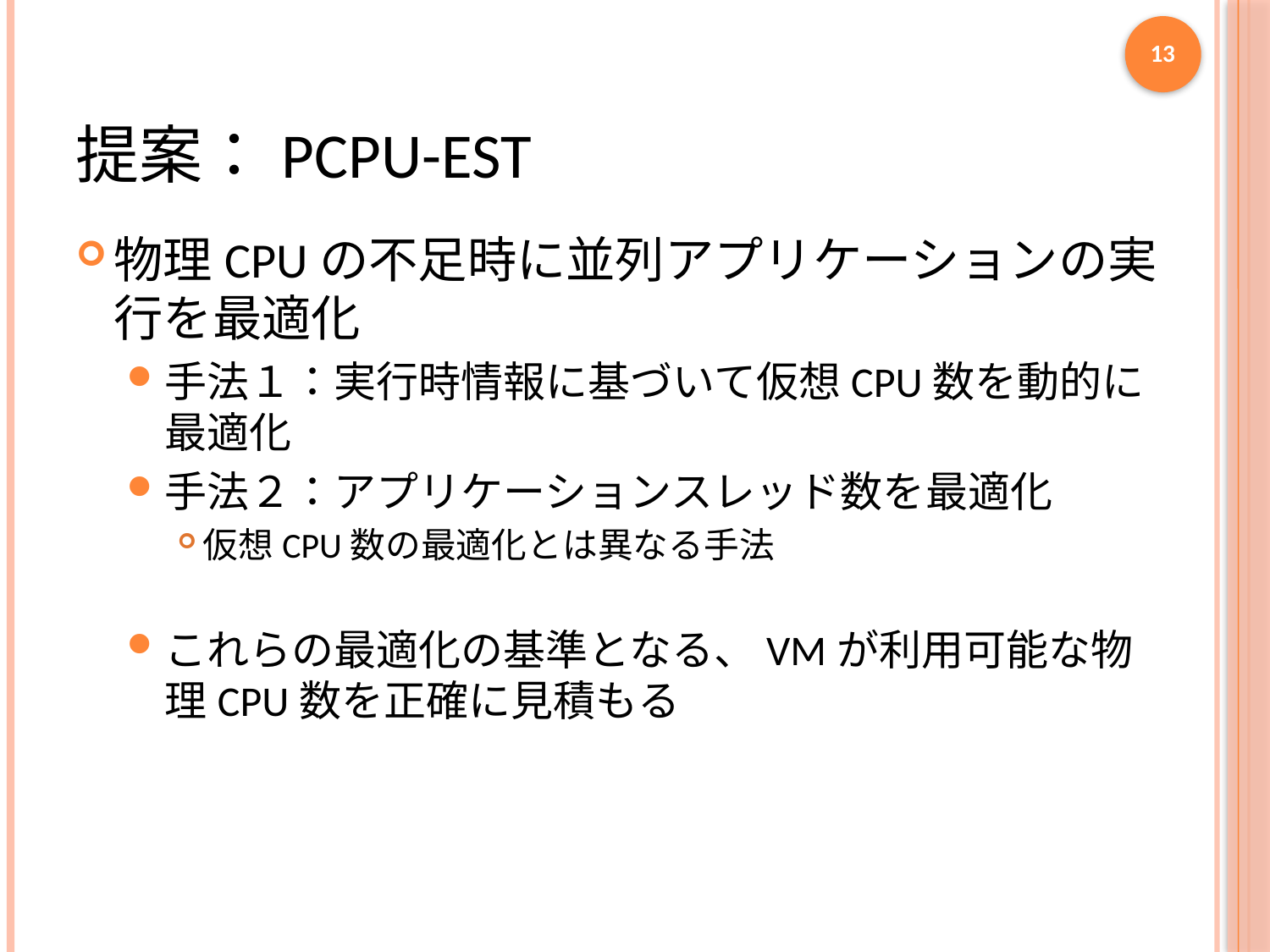

13
# 提案：pCPU-Est
物理CPUの不足時に並列アプリケーションの実行を最適化
手法１：実行時情報に基づいて仮想CPU数を動的に最適化
手法２：アプリケーションスレッド数を最適化
仮想CPU数の最適化とは異なる手法

これらの最適化の基準となる、VMが利用可能な物理CPU数を正確に見積もる